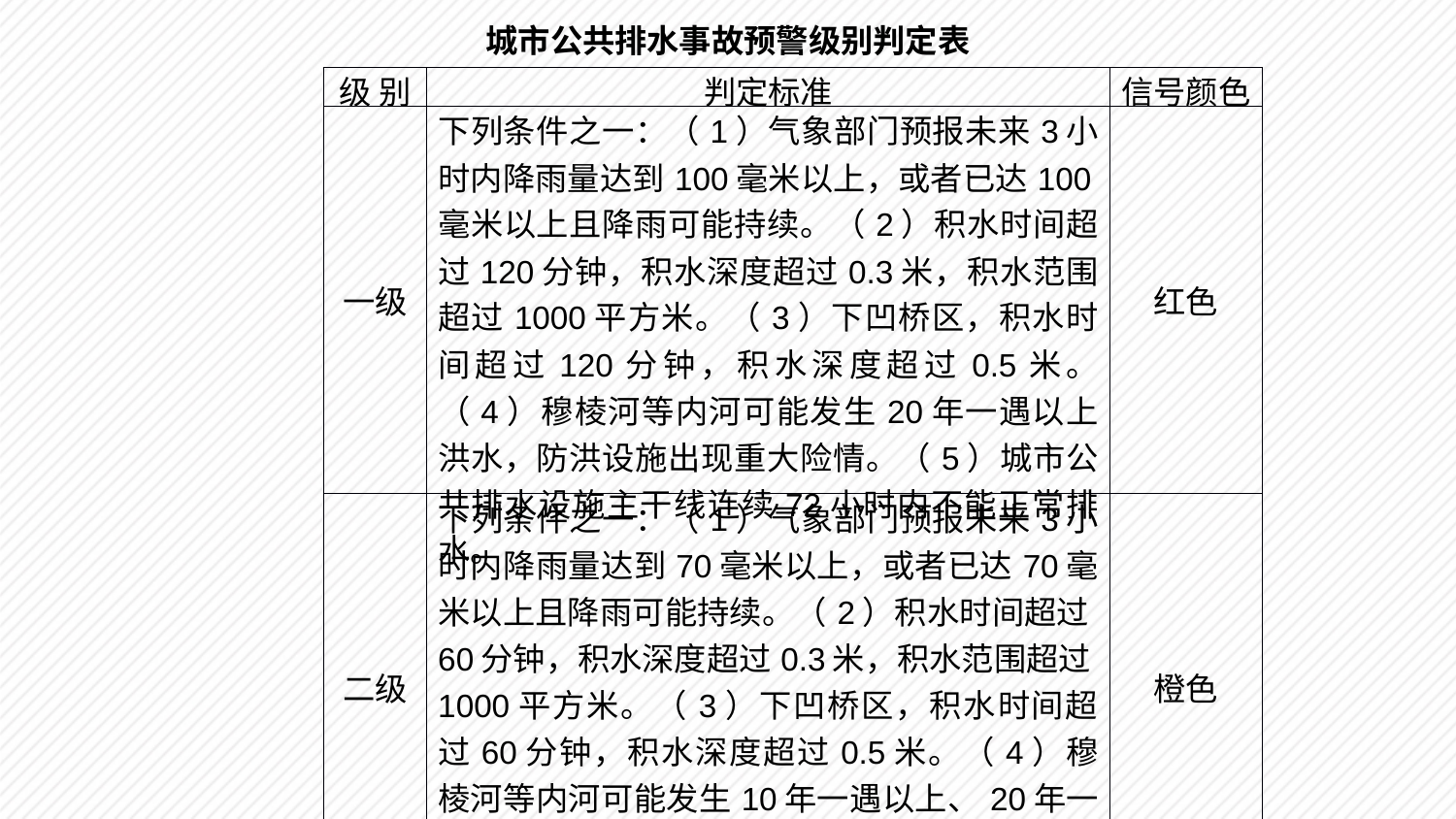

城市公共排水事故预警级别判定表

| 级 别 | 判定标准 | 信号颜色 |
| --- | --- | --- |
| 一级 | 下列条件之一：（1）气象部门预报未来3小时内降雨量达到100毫米以上，或者已达100毫米以上且降雨可能持续。（2）积水时间超过120分钟，积水深度超过0.3米，积水范围超过1000平方米。（3）下凹桥区，积水时间超过120分钟，积水深度超过0.5米。（4）穆棱河等内河可能发生20年一遇以上洪水，防洪设施出现重大险情。（5）城市公共排水设施主干线连续72小时内不能正常排水。 | 红色 |
| 二级 | 下列条件之一：（1）气象部门预报未来3小时内降雨量达到70毫米以上，或者已达70毫米以上且降雨可能持续。（2）积水时间超过60分钟，积水深度超过0.3米，积水范围超过1000平方米。（3）下凹桥区，积水时间超过60分钟，积水深度超过0.5米。（4）穆棱河等内河可能发生10年一遇以上、20年一遇以下洪水，防洪设施出现较大险情。（5）城市公共排水设施主千线连续48小时内不能正常排水。 | 橙色 |